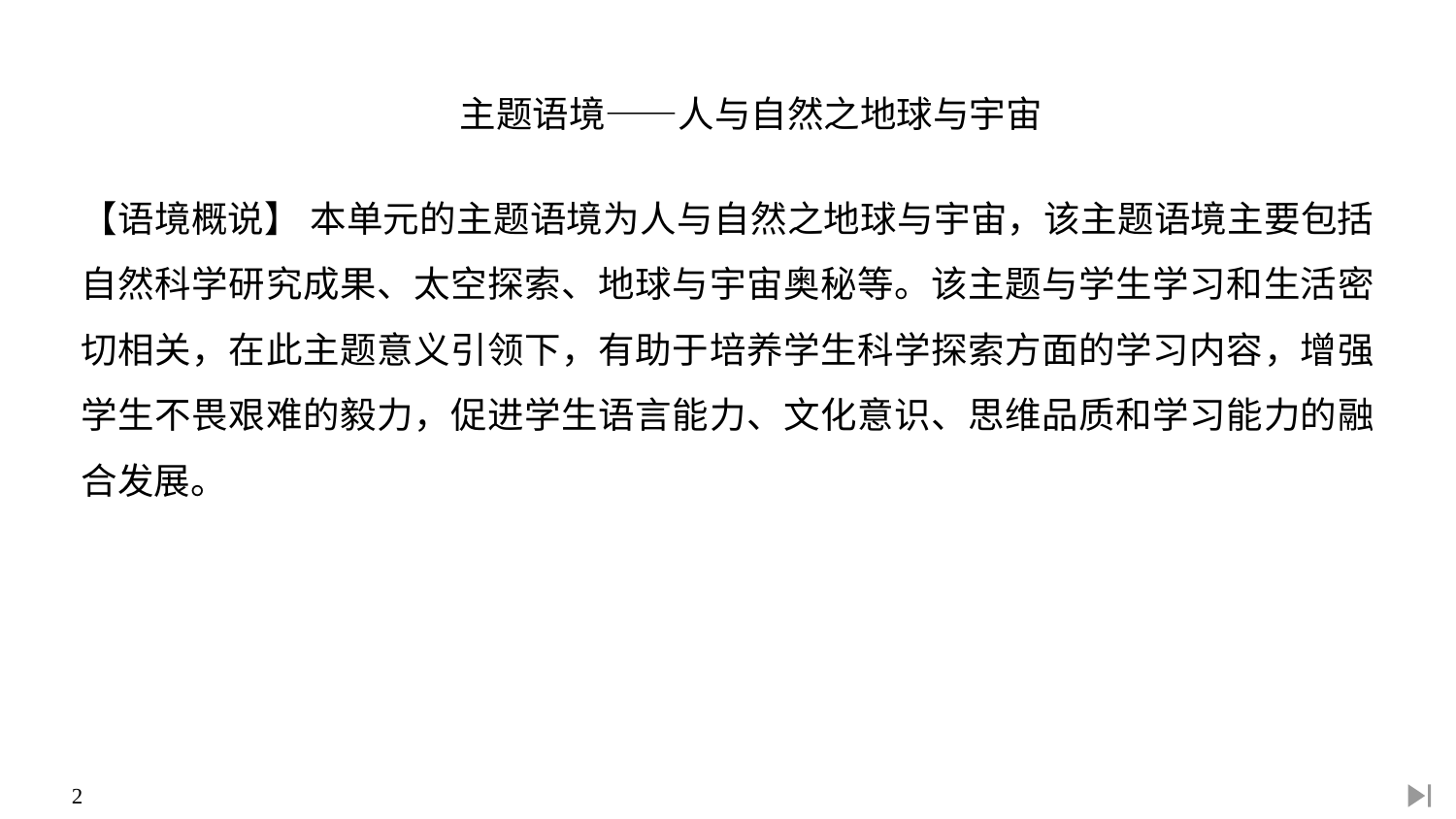

主题语境——人与自然之地球与宇宙
【语境概说】 本单元的主题语境为人与自然之地球与宇宙，该主题语境主要包括自然科学研究成果、太空探索、地球与宇宙奥秘等。该主题与学生学习和生活密切相关，在此主题意义引领下，有助于培养学生科学探索方面的学习内容，增强学生不畏艰难的毅力，促进学生语言能力、文化意识、思维品质和学习能力的融合发展。